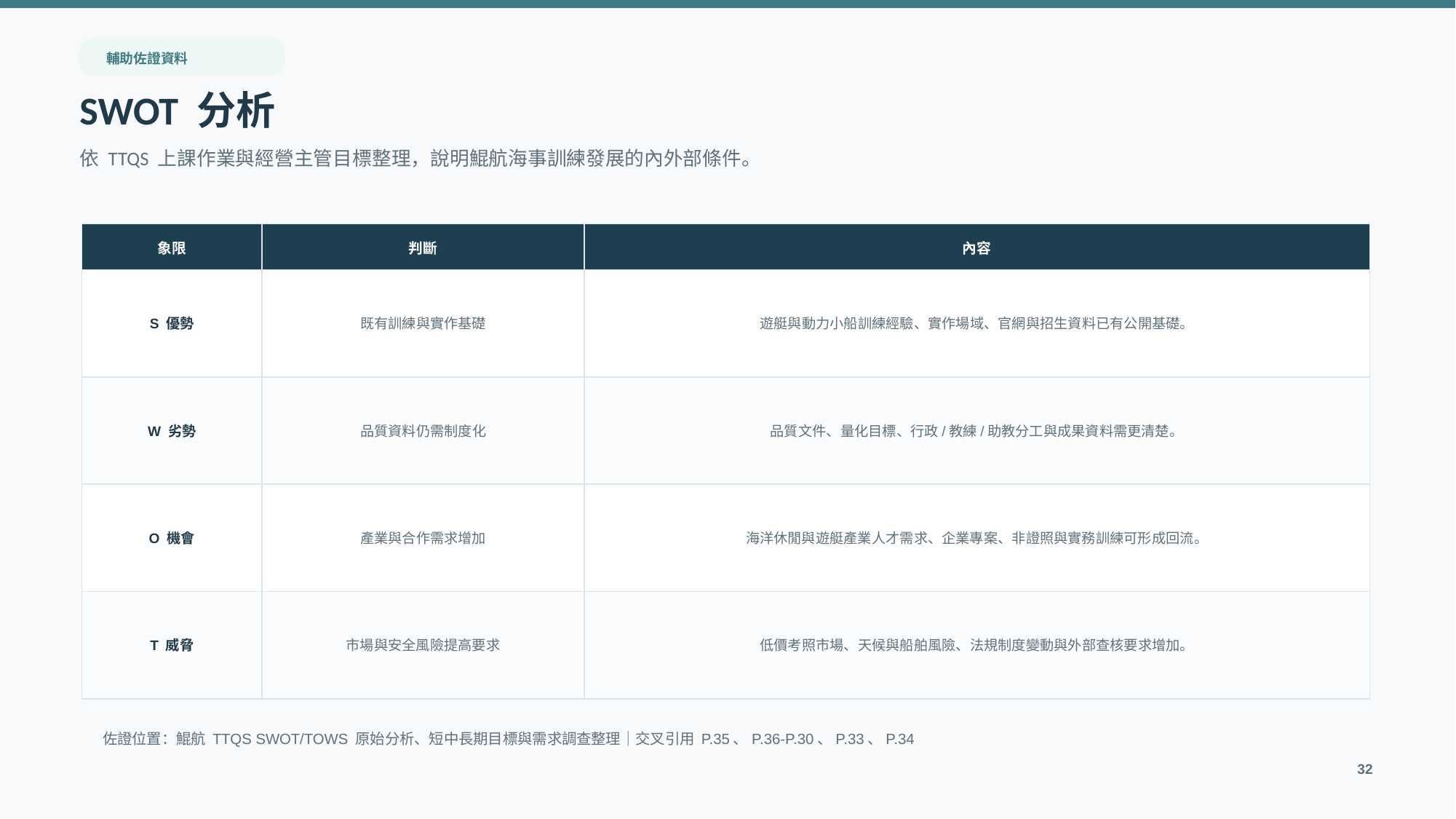

輔助佐證資料
SWOT 分析
依 TTQS 上課作業與經營主管目標整理，說明鯤航海事訓練發展的內外部條件。
象限
判斷
內容

S 優勢
既有訓練與實作基礎
遊艇與動力小船訓練經驗、實作場域、官網與招生資料已有公開基礎。
W 劣勢
品質資料仍需制度化
品質文件、量化目標、行政/教練/助教分工與成果資料需更清楚。
O 機會
產業與合作需求增加
海洋休閒與遊艇產業人才需求、企業專案、非證照與實務訓練可形成回流。

T 威脅
市場與安全風險提高要求
低價考照市場、天候與船舶風險、法規制度變動與外部查核要求增加。
佐證位置：鯤航 TTQS SWOT/TOWS 原始分析、短中長期目標與需求調查整理｜交叉引用 P.35、P.36-P.30、P.33、P.34
32